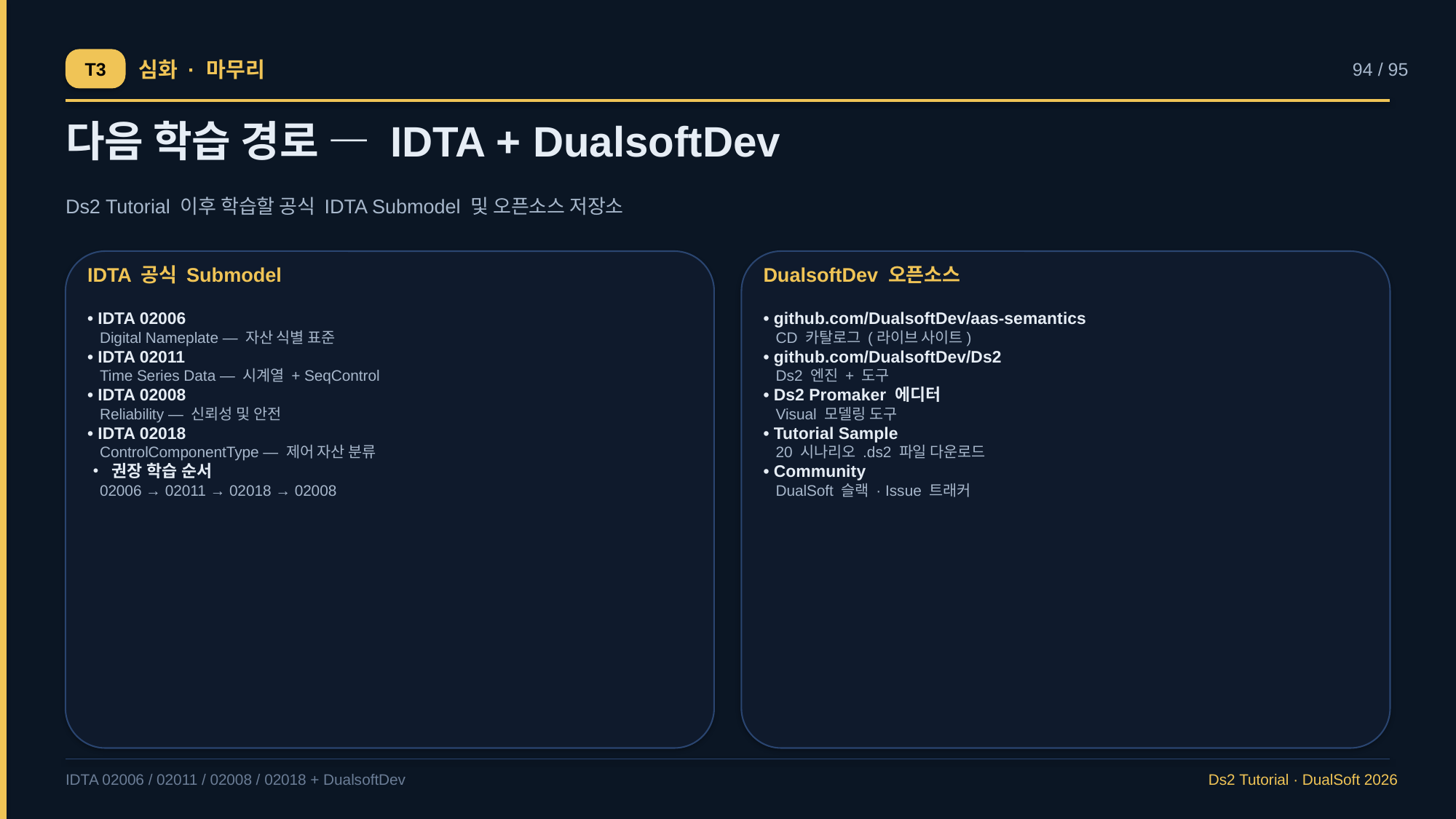

T3
심화 · 마무리
94 / 95
다음 학습 경로 — IDTA + DualsoftDev
Ds2 Tutorial 이후 학습할 공식 IDTA Submodel 및 오픈소스 저장소

IDTA 공식 Submodel
DualsoftDev 오픈소스
• IDTA 02006
   Digital Nameplate — 자산 식별 표준
• IDTA 02011
   Time Series Data — 시계열 + SeqControl
• IDTA 02008
   Reliability — 신뢰성 및 안전
• IDTA 02018
   ControlComponentType — 제어 자산 분류
• 권장 학습 순서
   02006 → 02011 → 02018 → 02008
• github.com/DualsoftDev/aas-semantics
   CD 카탈로그 (라이브 사이트)
• github.com/DualsoftDev/Ds2
   Ds2 엔진 + 도구
• Ds2 Promaker 에디터
   Visual 모델링 도구
• Tutorial Sample
   20 시나리오 .ds2 파일 다운로드
• Community
   DualSoft 슬랙 · Issue 트래커
IDTA 02006 / 02011 / 02008 / 02018 + DualsoftDev
Ds2 Tutorial · DualSoft 2026